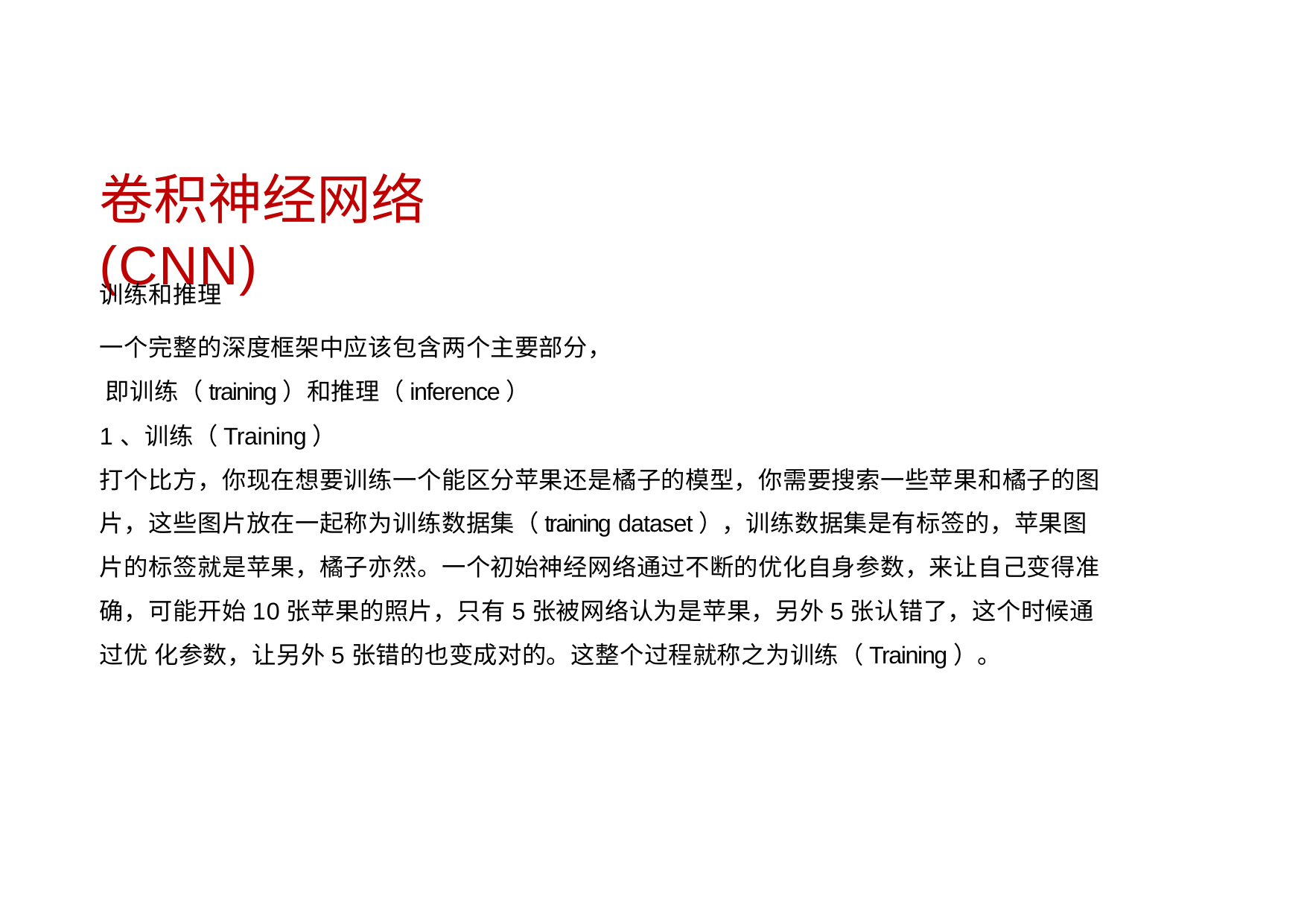

# 卷积神经网络(CNN)
训练和推理
一个完整的深度框架中应该包含两个主要部分，  即训练（training）和推理（inference）
1、训练（Training）
打个比方，你现在想要训练一个能区分苹果还是橘子的模型，你需要搜索一些苹果和橘子的图 片，这些图片放在一起称为训练数据集（training dataset），训练数据集是有标签的，苹果图 片的标签就是苹果，橘子亦然。一个初始神经网络通过不断的优化自身参数，来让自己变得准 确，可能开始10张苹果的照片，只有5张被网络认为是苹果，另外5张认错了，这个时候通过优 化参数，让另外5张错的也变成对的。这整个过程就称之为训练（Training）。